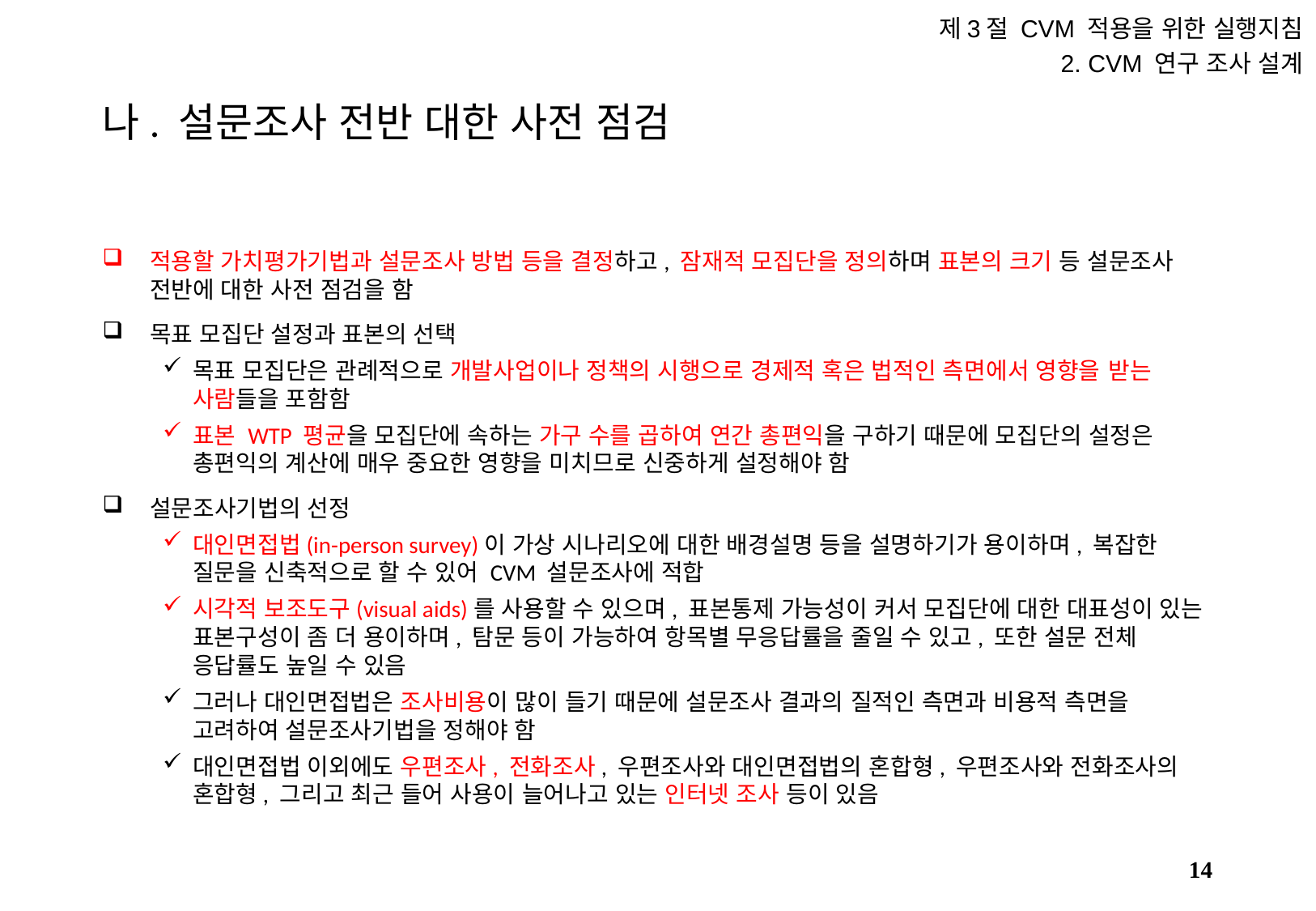

제3절 CVM 적용을 위한 실행지침
2. CVM 연구 조사 설계
# 나. 설문조사 전반 대한 사전 점검
적용할 가치평가기법과 설문조사 방법 등을 결정하고, 잠재적 모집단을 정의하며 표본의 크기 등 설문조사 전반에 대한 사전 점검을 함
목표 모집단 설정과 표본의 선택
목표 모집단은 관례적으로 개발사업이나 정책의 시행으로 경제적 혹은 법적인 측면에서 영향을 받는 사람들을 포함함
표본 WTP 평균을 모집단에 속하는 가구 수를 곱하여 연간 총편익을 구하기 때문에 모집단의 설정은 총편익의 계산에 매우 중요한 영향을 미치므로 신중하게 설정해야 함
설문조사기법의 선정
대인면접법(in-person survey)이 가상 시나리오에 대한 배경설명 등을 설명하기가 용이하며, 복잡한 질문을 신축적으로 할 수 있어 CVM 설문조사에 적합
시각적 보조도구(visual aids)를 사용할 수 있으며, 표본통제 가능성이 커서 모집단에 대한 대표성이 있는 표본구성이 좀 더 용이하며, 탐문 등이 가능하여 항목별 무응답률을 줄일 수 있고, 또한 설문 전체 응답률도 높일 수 있음
그러나 대인면접법은 조사비용이 많이 들기 때문에 설문조사 결과의 질적인 측면과 비용적 측면을 고려하여 설문조사기법을 정해야 함
대인면접법 이외에도 우편조사, 전화조사, 우편조사와 대인면접법의 혼합형, 우편조사와 전화조사의 혼합형, 그리고 최근 들어 사용이 늘어나고 있는 인터넷 조사 등이 있음
14